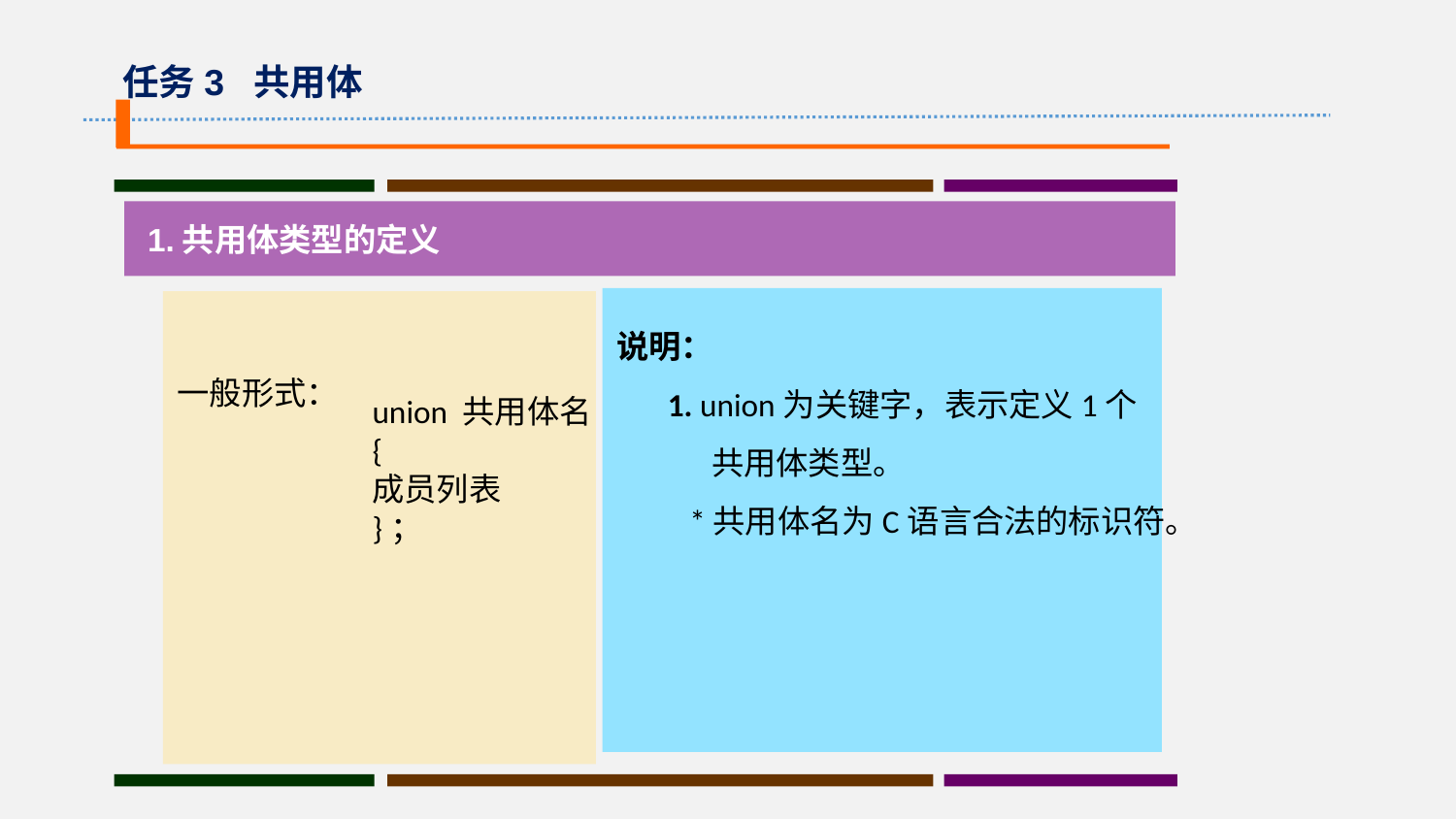

任务3  共用体

 1.共用体类型的定义

说明：
       1. union为关键字，表示定义1个
            共用体类型。
          *共用体名为C语言合法的标识符。

一般形式：

union 共用体名
{
成员列表
}；